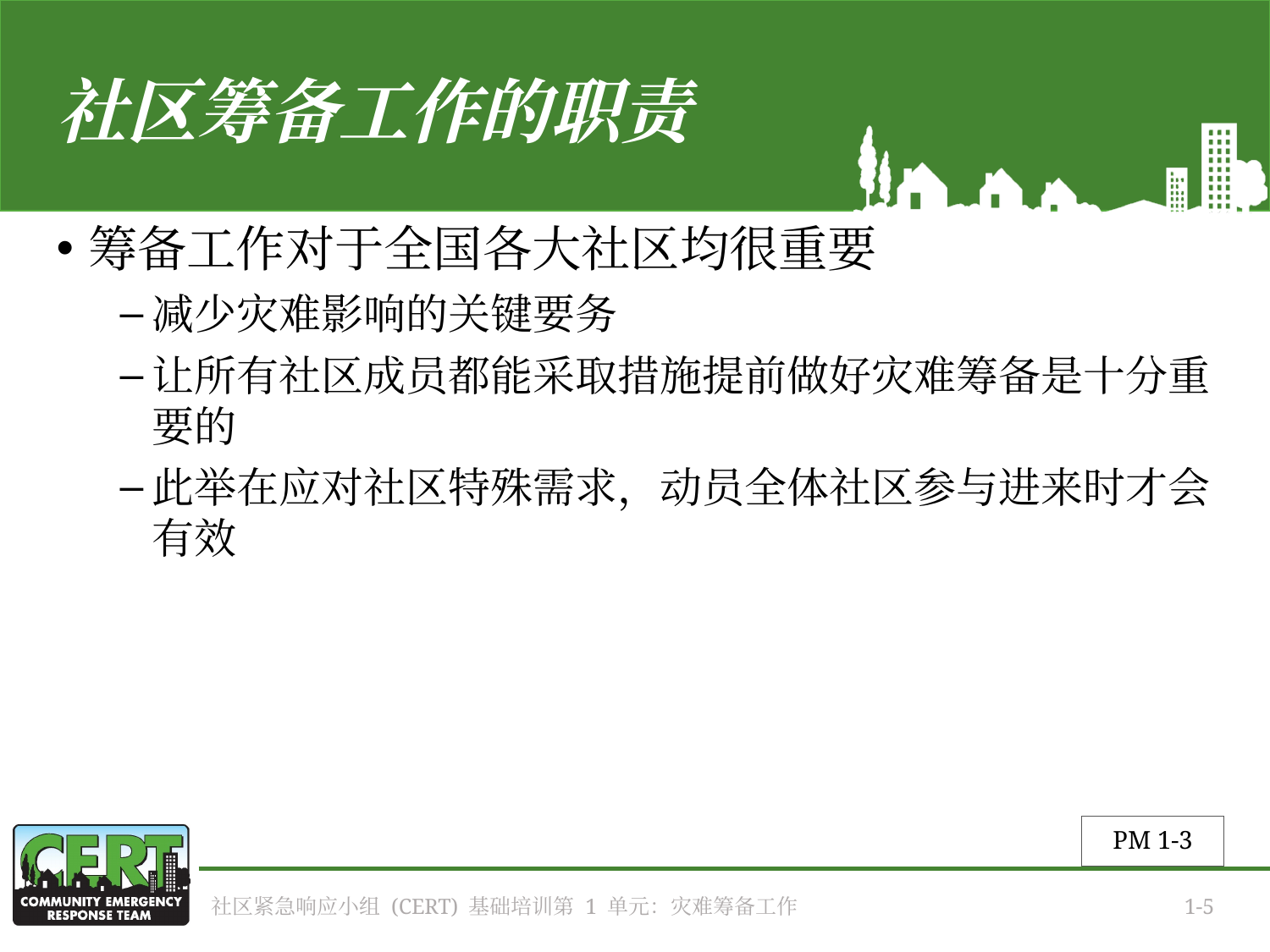

# 社区筹备工作的职责
筹备工作对于全国各大社区均很重要
减少灾难影响的关键要务
让所有社区成员都能采取措施提前做好灾难筹备是十分重要的
此举在应对社区特殊需求，动员全体社区参与进来时才会有效
PM 1-3
社区紧急响应小组 (CERT) 基础培训第 1 单元：灾难筹备工作
1-5